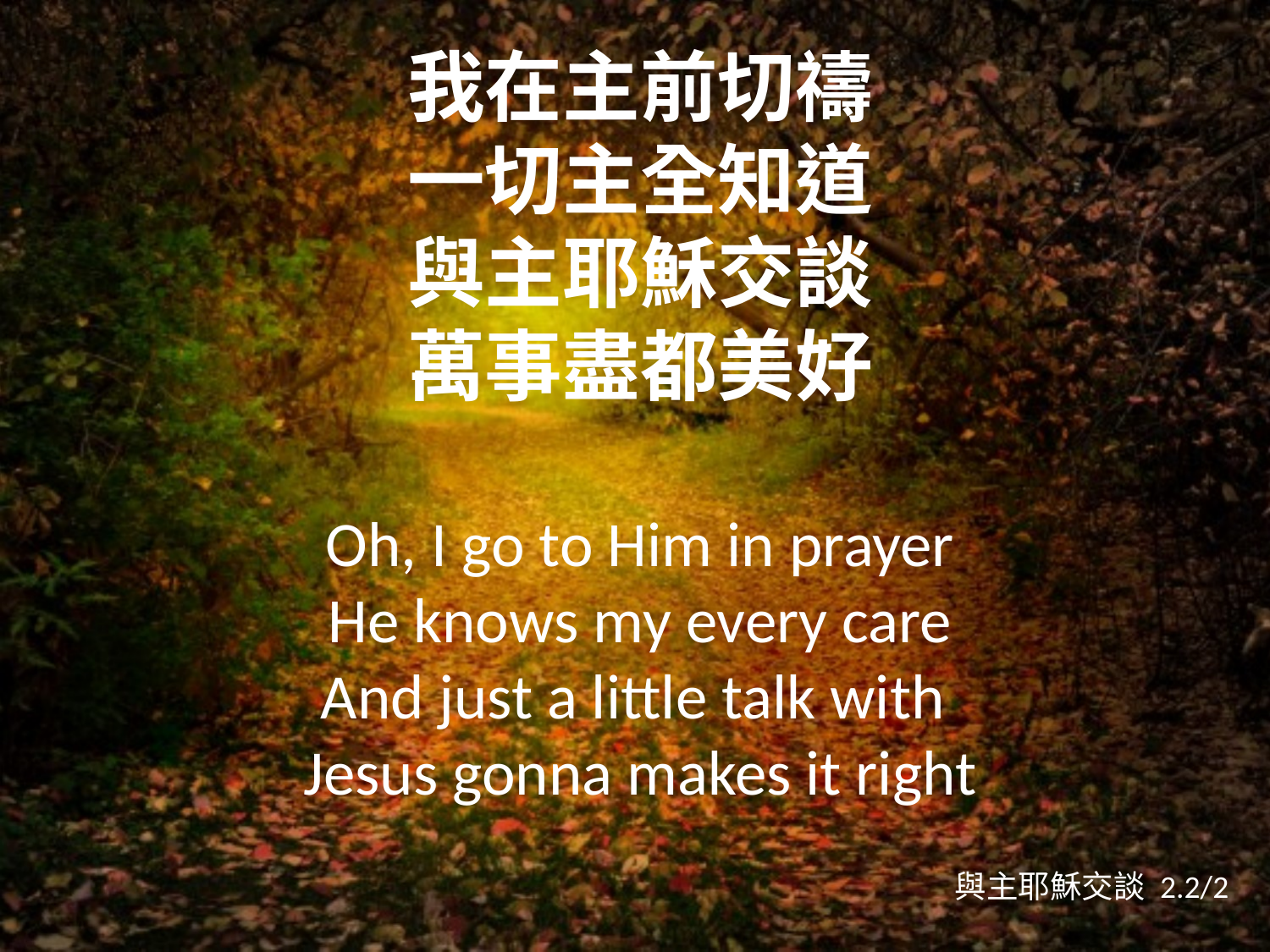

我在主前切禱
一切主全知道
與主耶穌交談
萬事盡都美好

Oh, I go to Him in prayer
He knows my every care
And just a little talk with
Jesus gonna makes it right
與主耶穌交談 2.2/2